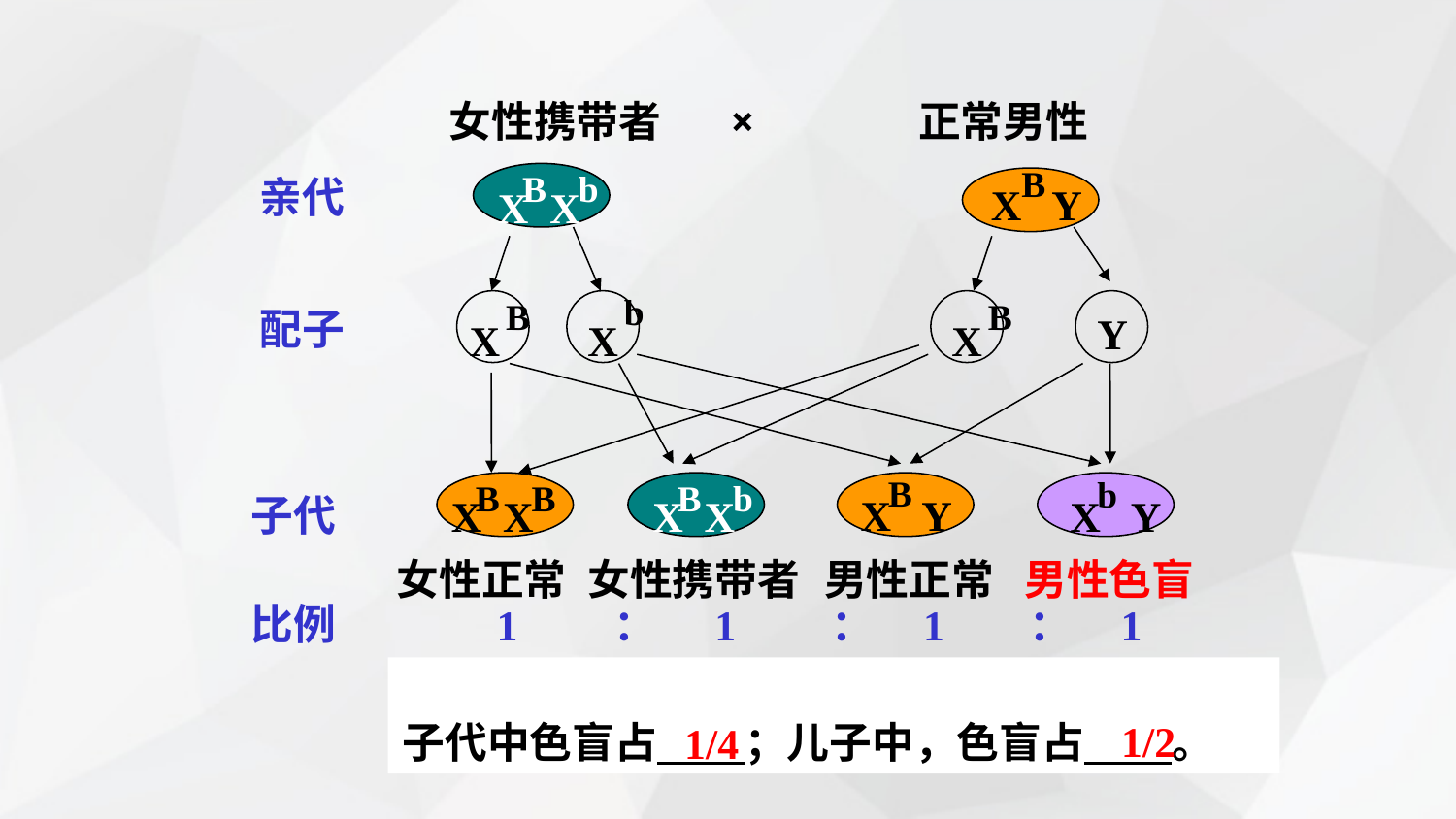

# 女性携带者      ×      正常男性
B

X   Y
B
b

X  X
亲代

b

X
B

X
B

X

Y
配子

B

X   Y
b

X   Y
B
B

X  X
B
b

X  X
子代
女性正常
女性携带者
男性正常
男性色盲
比例
1        ：     1        ：    1       ：    1

子代中色盲占         ；儿子中，色盲占         。
1/2
1/4